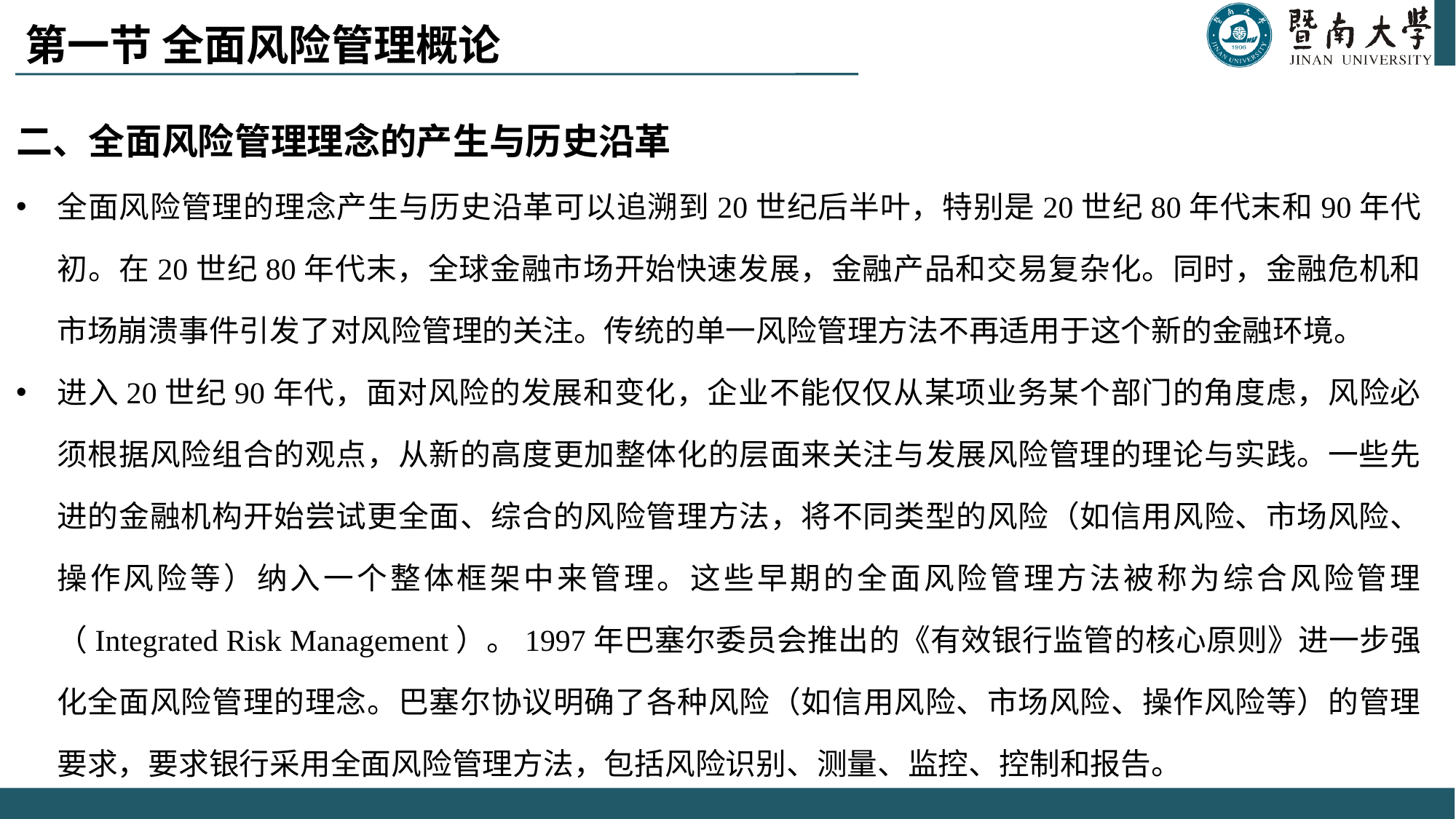

# 第一节 全面风险管理概论
二、全面风险管理理念的产生与历史沿革
全面风险管理的理念产生与历史沿革可以追溯到20世纪后半叶，特别是20世纪80年代末和90年代初。在20世纪80年代末，全球金融市场开始快速发展，金融产品和交易复杂化。同时，金融危机和市场崩溃事件引发了对风险管理的关注。传统的单一风险管理方法不再适用于这个新的金融环境。
进入20世纪90年代，面对风险的发展和变化，企业不能仅仅从某项业务某个部门的角度虑，风险必须根据风险组合的观点，从新的高度更加整体化的层面来关注与发展风险管理的理论与实践。一些先进的金融机构开始尝试更全面、综合的风险管理方法，将不同类型的风险（如信用风险、市场风险、操作风险等）纳入一个整体框架中来管理。这些早期的全面风险管理方法被称为综合风险管理（Integrated Risk Management）。1997年巴塞尔委员会推出的《有效银行监管的核心原则》进一步强化全面风险管理的理念。巴塞尔协议明确了各种风险（如信用风险、市场风险、操作风险等）的管理要求，要求银行采用全面风险管理方法，包括风险识别、测量、监控、控制和报告。